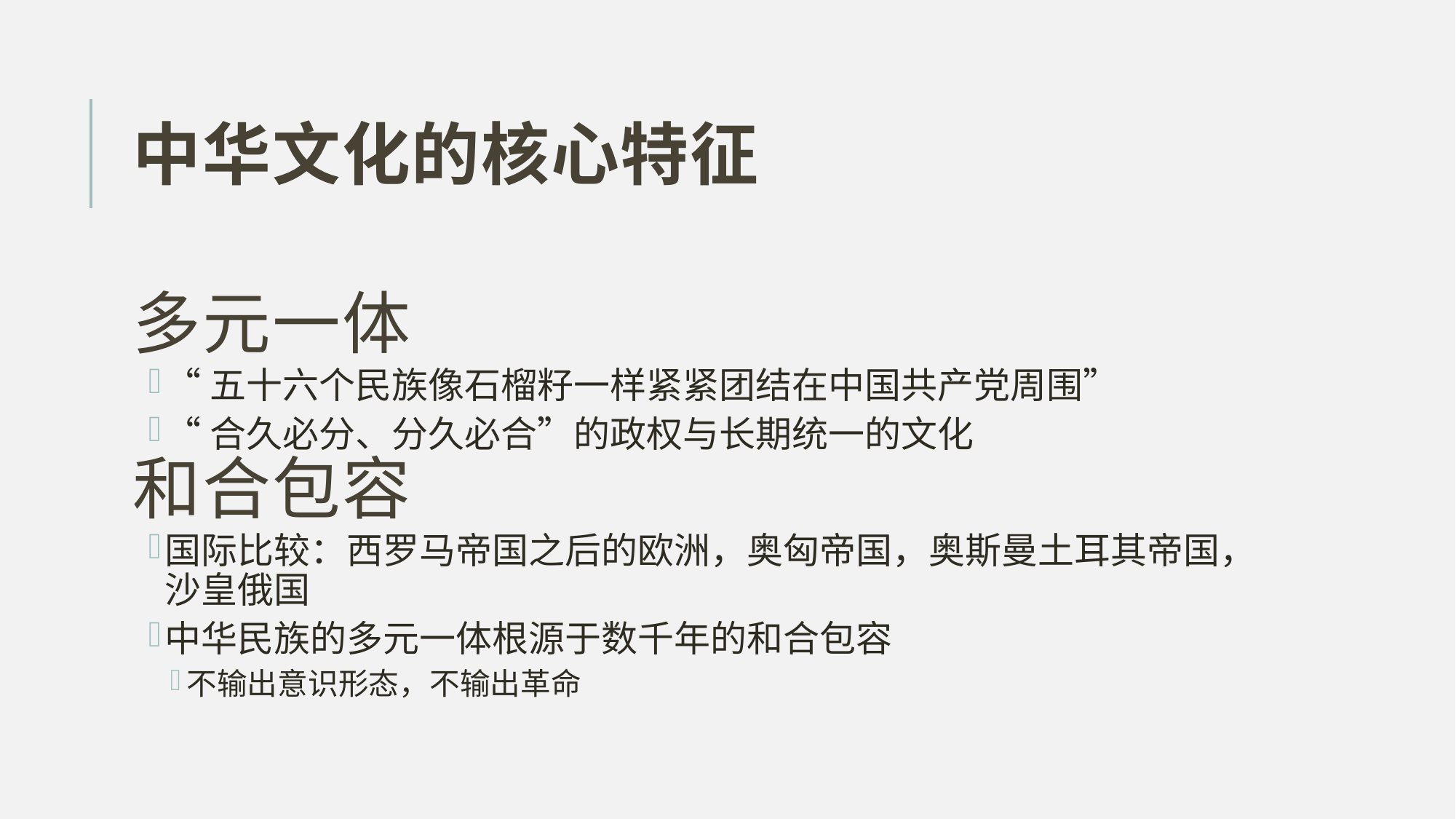

# 中华文化的核心特征
多元一体
“五十六个民族像石榴籽一样紧紧团结在中国共产党周围”
“合久必分、分久必合”的政权与长期统一的文化
和合包容
国际比较：西罗马帝国之后的欧洲，奥匈帝国，奥斯曼土耳其帝国，沙皇俄国
中华民族的多元一体根源于数千年的和合包容
不输出意识形态，不输出革命